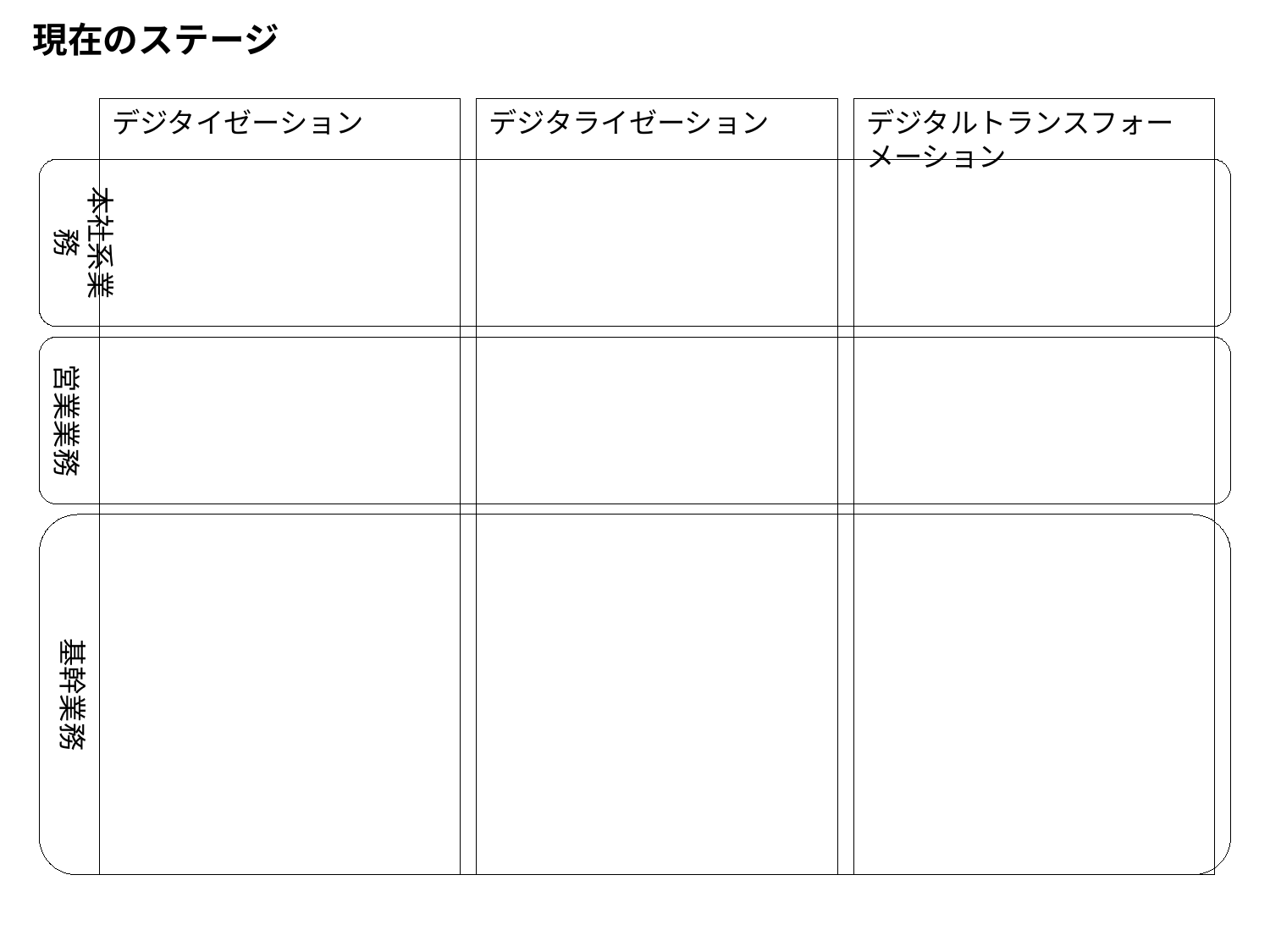

現在のステージ
デジタライゼーション
デジタルトランスフォーメーション
デジタイゼーション
本社系業務
営業業務
基幹業務
8